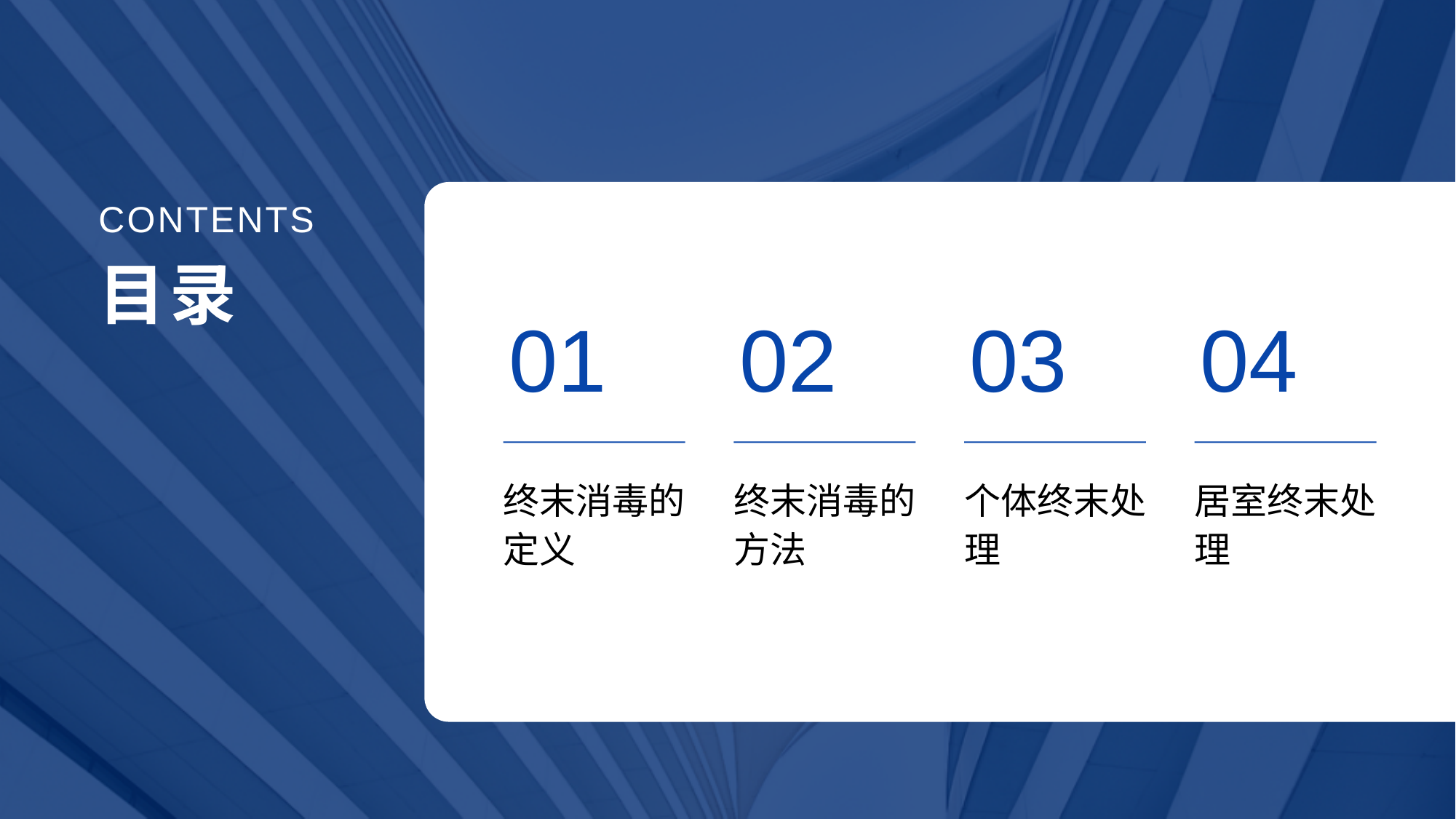

CONTENTS
目录
01
02
03
04

终末消毒的定义
终末消毒的方法
个体终末处理
居室终末处理